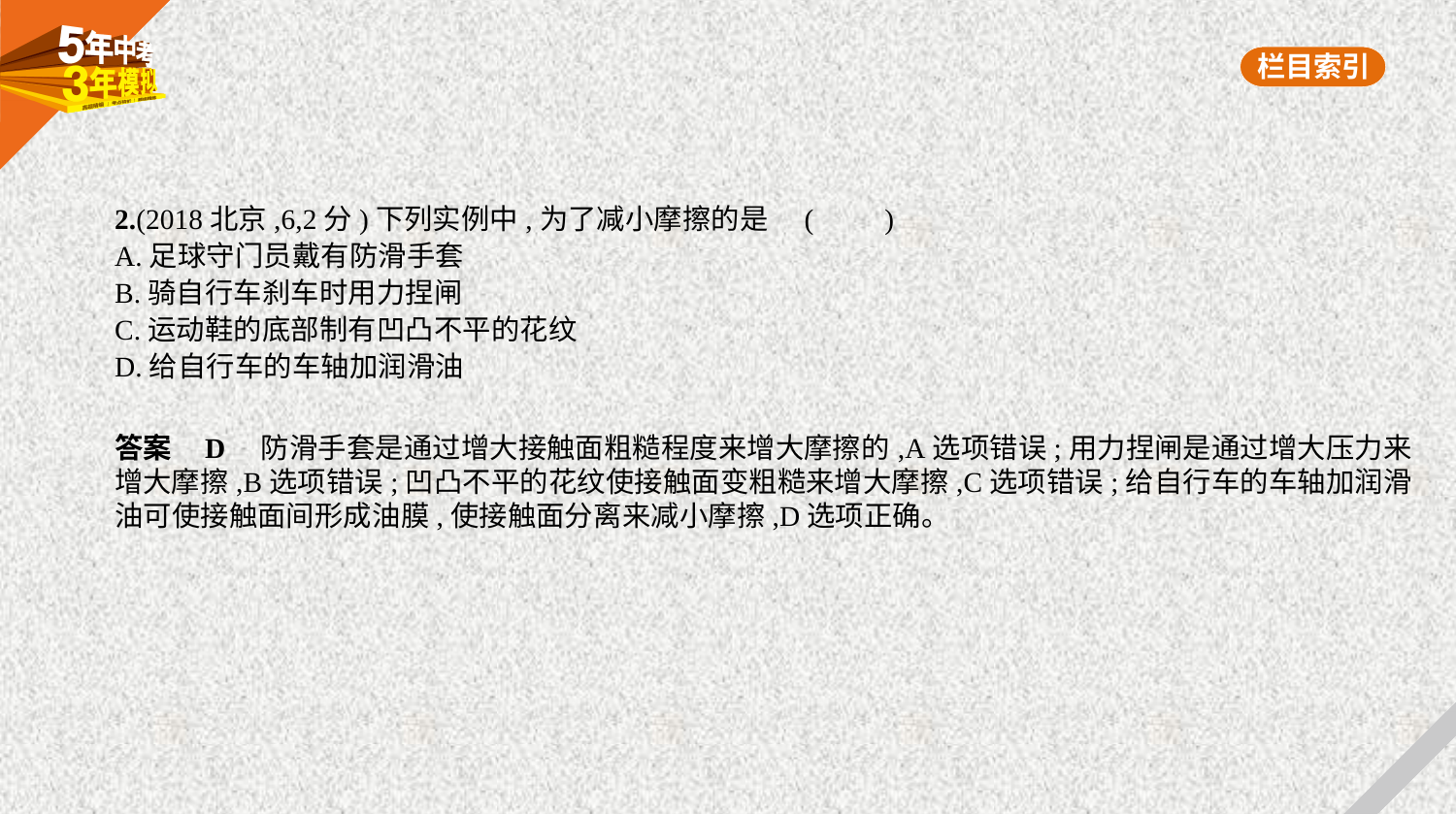

2.(2018北京,6,2分)下列实例中,为了减小摩擦的是 (　　)
A.足球守门员戴有防滑手套
B.骑自行车刹车时用力捏闸
C.运动鞋的底部制有凹凸不平的花纹
D.给自行车的车轴加润滑油
答案    D　防滑手套是通过增大接触面粗糙程度来增大摩擦的,A选项错误;用力捏闸是通过增大压力来
增大摩擦,B选项错误;凹凸不平的花纹使接触面变粗糙来增大摩擦,C选项错误;给自行车的车轴加润滑
油可使接触面间形成油膜,使接触面分离来减小摩擦,D选项正确。